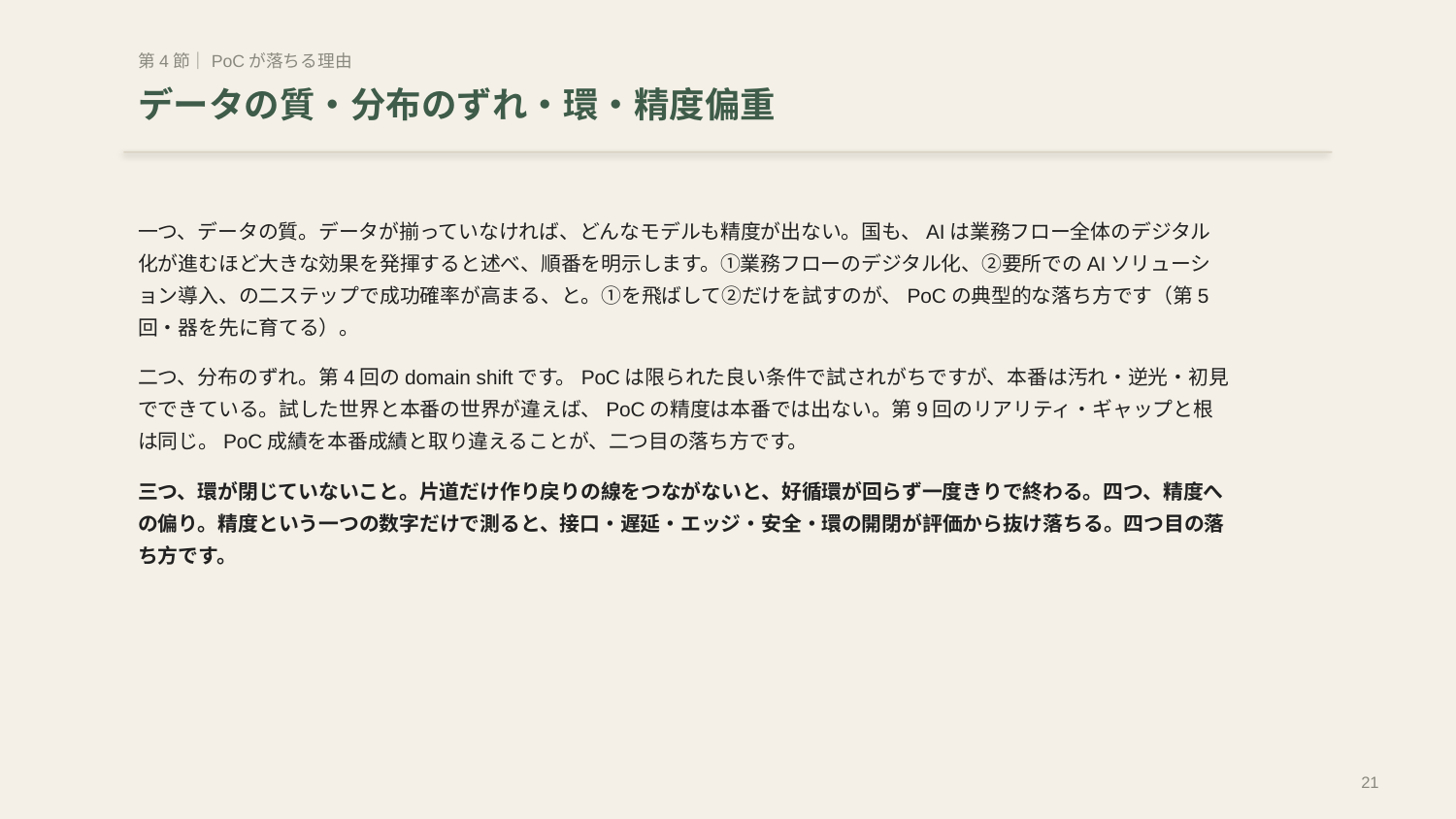

第4節｜PoCが落ちる理由
データの質・分布のずれ・環・精度偏重

一つ、データの質。データが揃っていなければ、どんなモデルも精度が出ない。国も、AIは業務フロー全体のデジタル化が進むほど大きな効果を発揮すると述べ、順番を明示します。①業務フローのデジタル化、②要所でのAIソリューション導入、の二ステップで成功確率が高まる、と。①を飛ばして②だけを試すのが、PoCの典型的な落ち方です（第5回・器を先に育てる）。
二つ、分布のずれ。第4回のdomain shiftです。PoCは限られた良い条件で試されがちですが、本番は汚れ・逆光・初見でできている。試した世界と本番の世界が違えば、PoCの精度は本番では出ない。第9回のリアリティ・ギャップと根は同じ。PoC成績を本番成績と取り違えることが、二つ目の落ち方です。
三つ、環が閉じていないこと。片道だけ作り戻りの線をつながないと、好循環が回らず一度きりで終わる。四つ、精度への偏り。精度という一つの数字だけで測ると、接口・遅延・エッジ・安全・環の開閉が評価から抜け落ちる。四つ目の落ち方です。
21